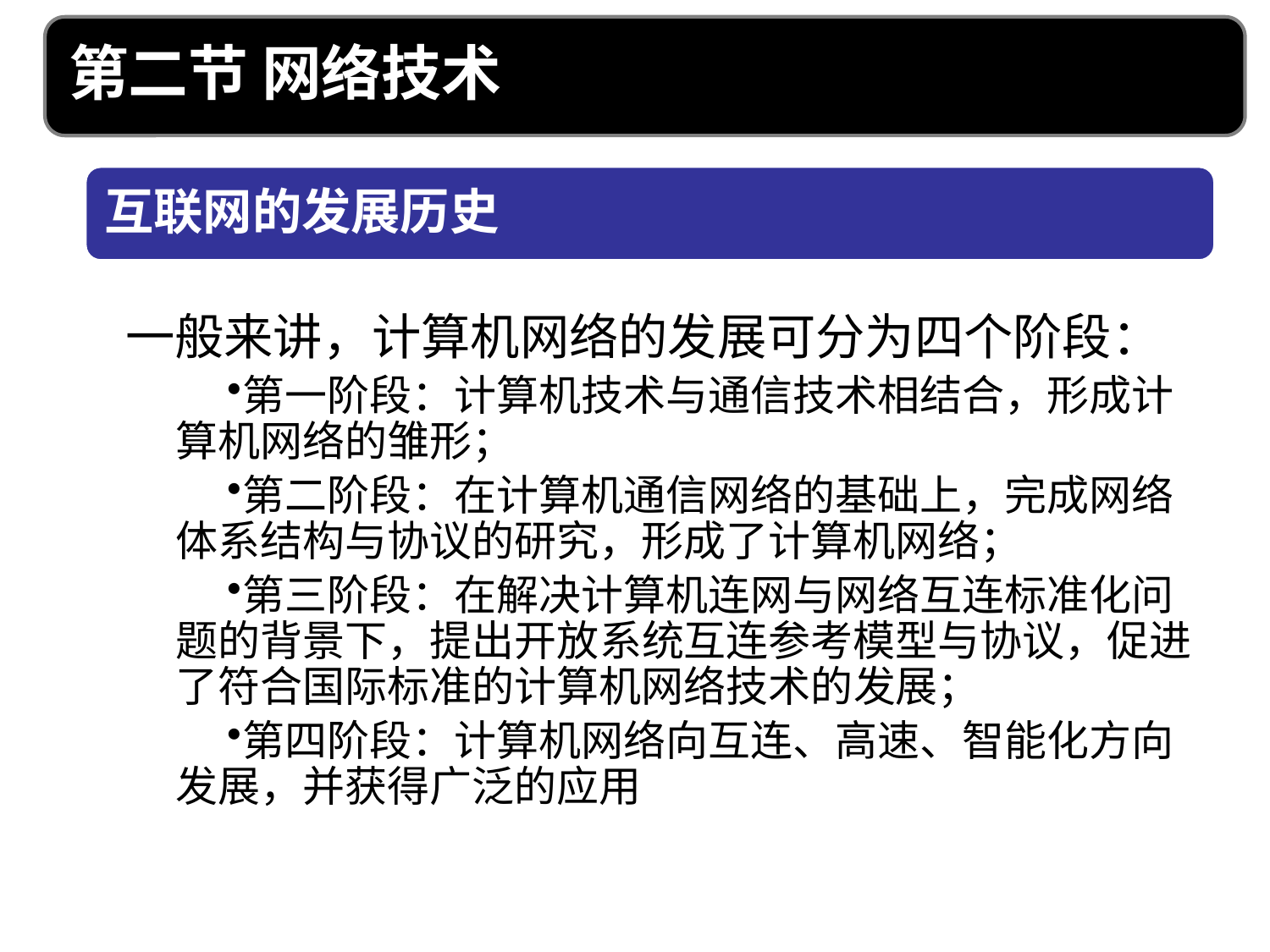

第二节 网络技术
互联网的发展历史
一般来讲，计算机网络的发展可分为四个阶段：
第一阶段：计算机技术与通信技术相结合，形成计算机网络的雏形；
第二阶段：在计算机通信网络的基础上，完成网络体系结构与协议的研究，形成了计算机网络；
第三阶段：在解决计算机连网与网络互连标准化问题的背景下，提出开放系统互连参考模型与协议，促进了符合国际标准的计算机网络技术的发展；
第四阶段：计算机网络向互连、高速、智能化方向发展，并获得广泛的应用